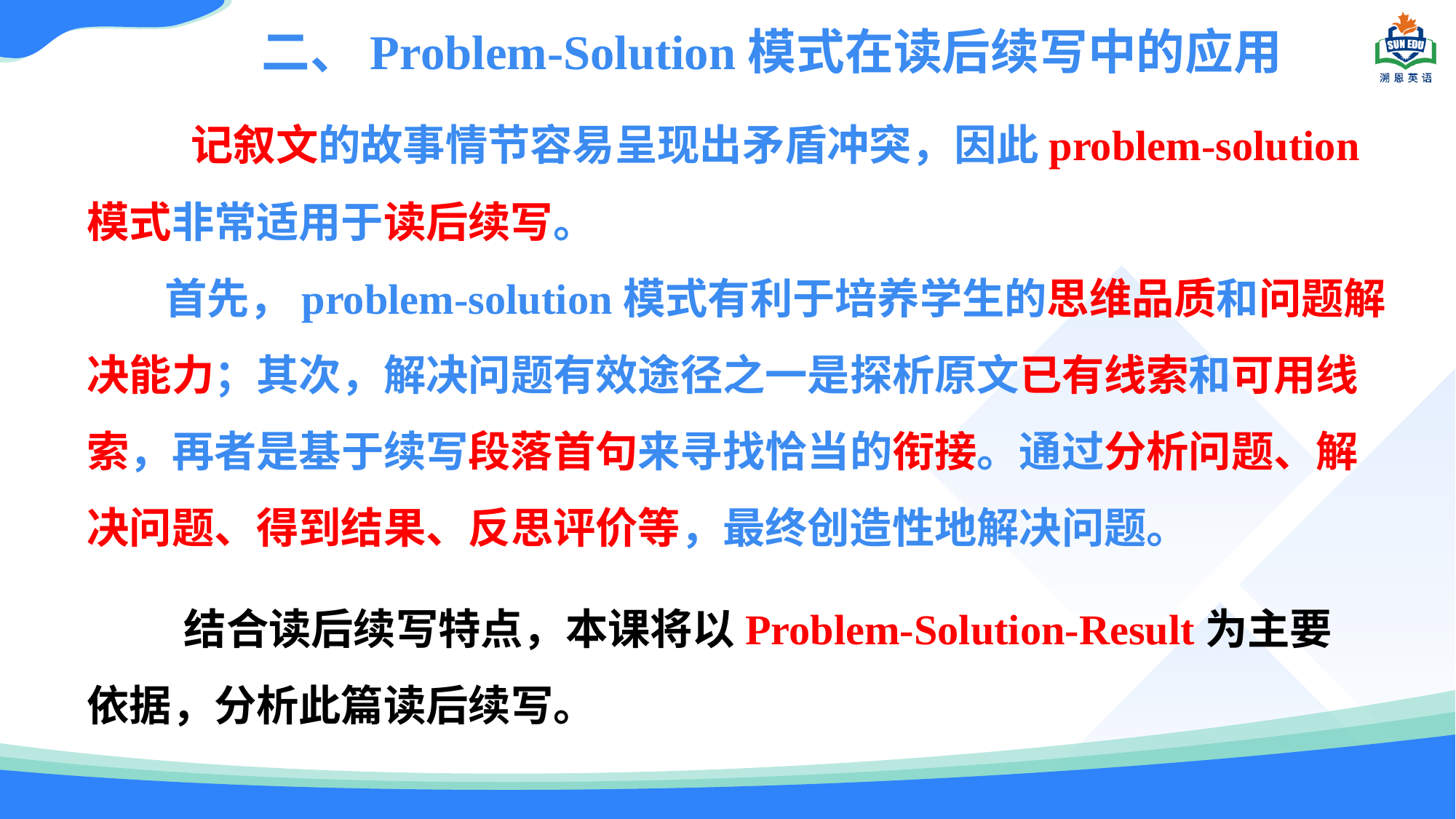

IMPORTAINT POINT
 二、Problem-Solution模式在读后续写中的应用
         记叙文的故事情节容易呈现出矛盾冲突，因此problem-solution模式非常适用于读后续写。
       首先，problem-solution模式有利于培养学生的思维品质和问题解决能力；其次，解决问题有效途径之一是探析原文已有线索和可用线索，再者是基于续写段落首句来寻找恰当的衔接。通过分析问题、解决问题、得到结果、反思评价等，最终创造性地解决问题。

         结合读后续写特点，本课将以Problem-Solution-Result为主要依据，分析此篇读后续写。